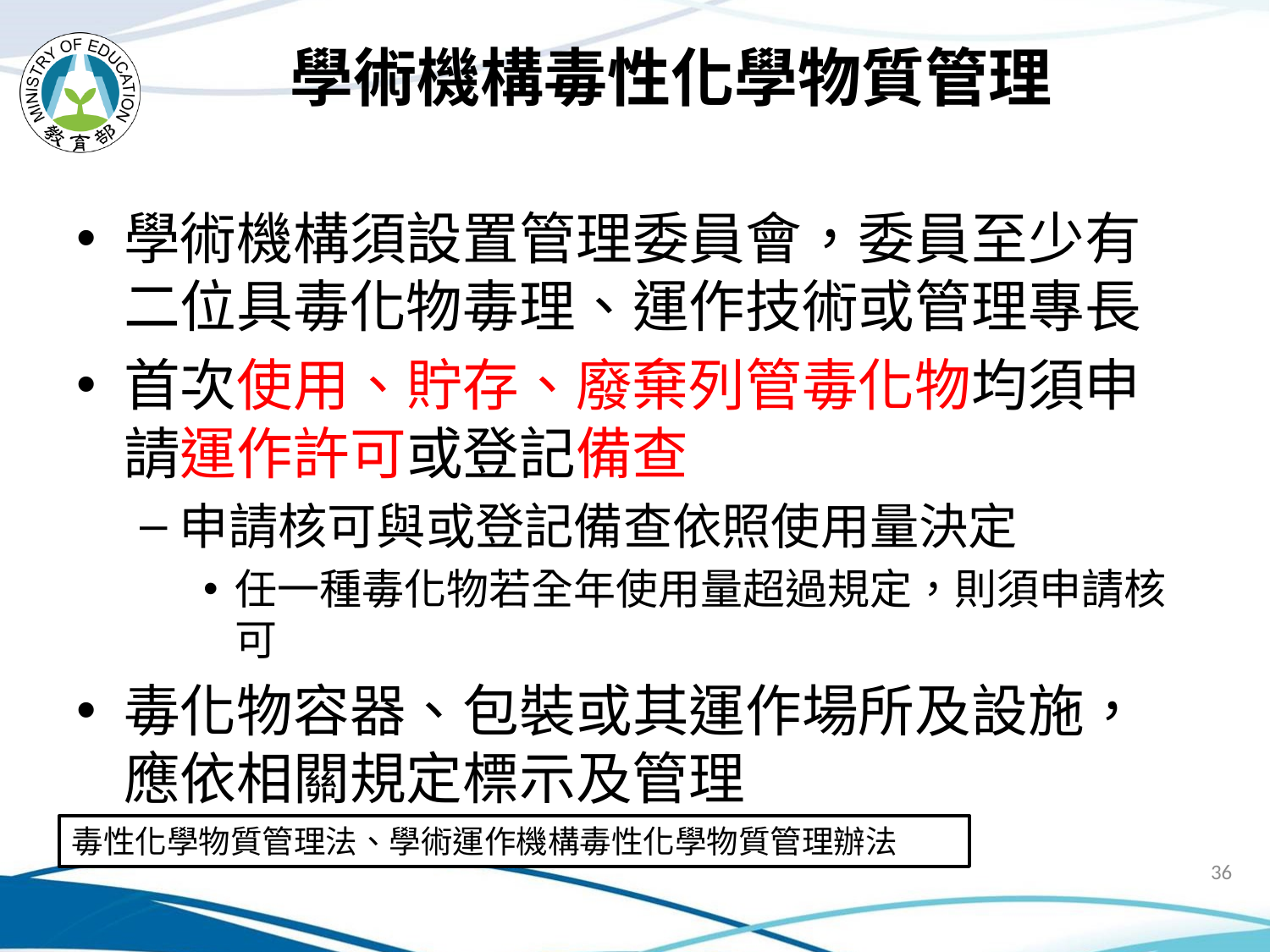

# 學術機構毒性化學物質管理
學術機構須設置管理委員會，委員至少有二位具毒化物毒理、運作技術或管理專長
首次使用、貯存、廢棄列管毒化物均須申請運作許可或登記備查
申請核可與或登記備查依照使用量決定
任一種毒化物若全年使用量超過規定，則須申請核可
毒化物容器、包裝或其運作場所及設施，應依相關規定標示及管理
毒性化學物質管理法、學術運作機構毒性化學物質管理辦法
36